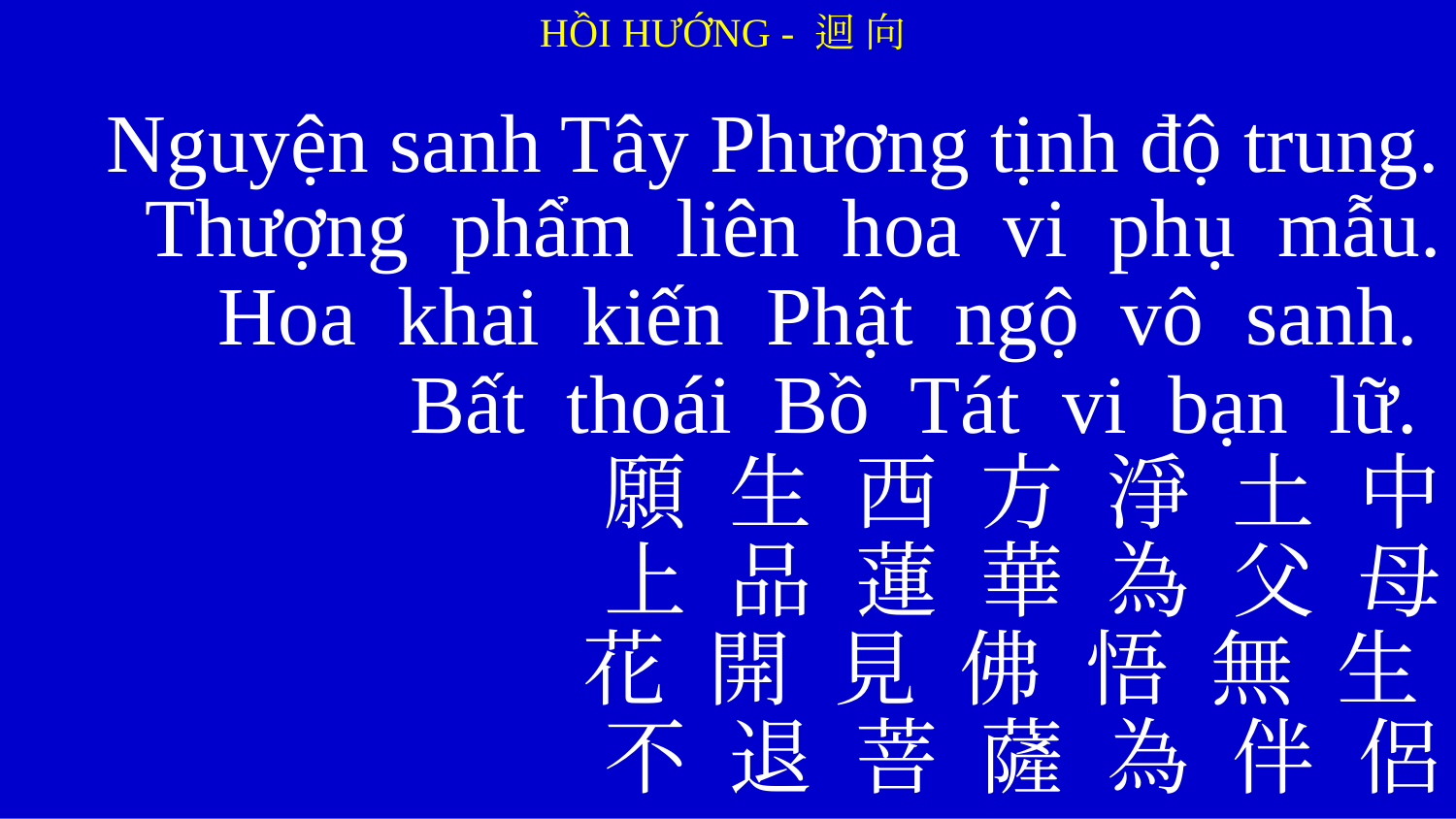

HỒI HƯỚNG - 迴 向

Nguyện sanh Tây Phương tịnh độ trung. Thượng  phẩm  liên  hoa  vi  phụ  mẫu.
Hoa  khai  kiến  Phật  ngộ  vô  sanh.
Bất  thoái  Bồ  Tát  vi  bạn  lữ.
願  生  西  方  淨  土  中
上  品  蓮  華  為  父  母
花  開  見  佛  悟  無  生
不  退  菩  薩  為  伴  侶